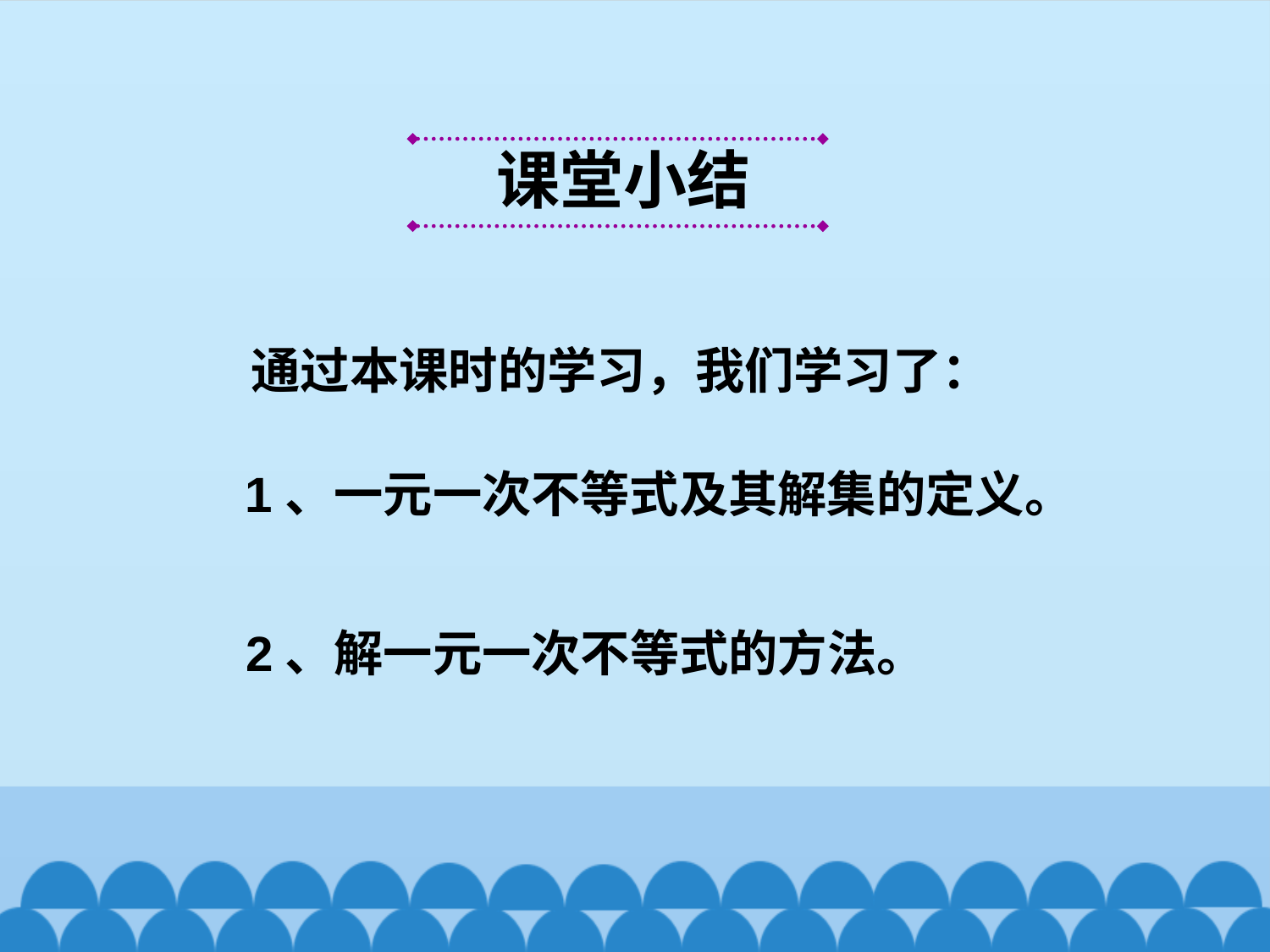

课堂小结

通过本课时的学习，我们学习了：
1、一元一次不等式及其解集的定义。
2、解一元一次不等式的方法。